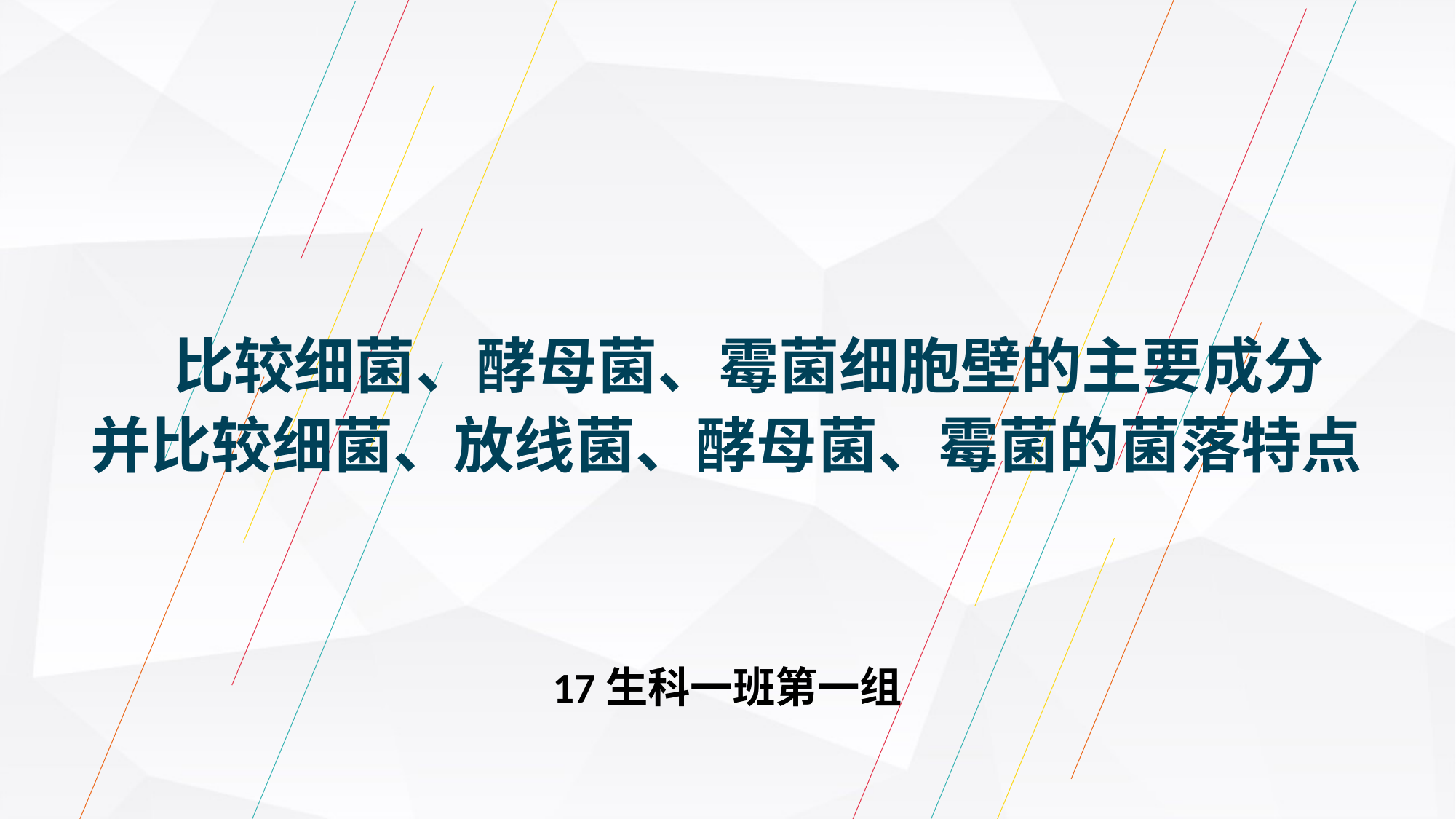

比较细菌、酵母菌、霉菌细胞壁的主要成分并比较细菌、放线菌、酵母菌、霉菌的菌落特点
17生科一班第一组